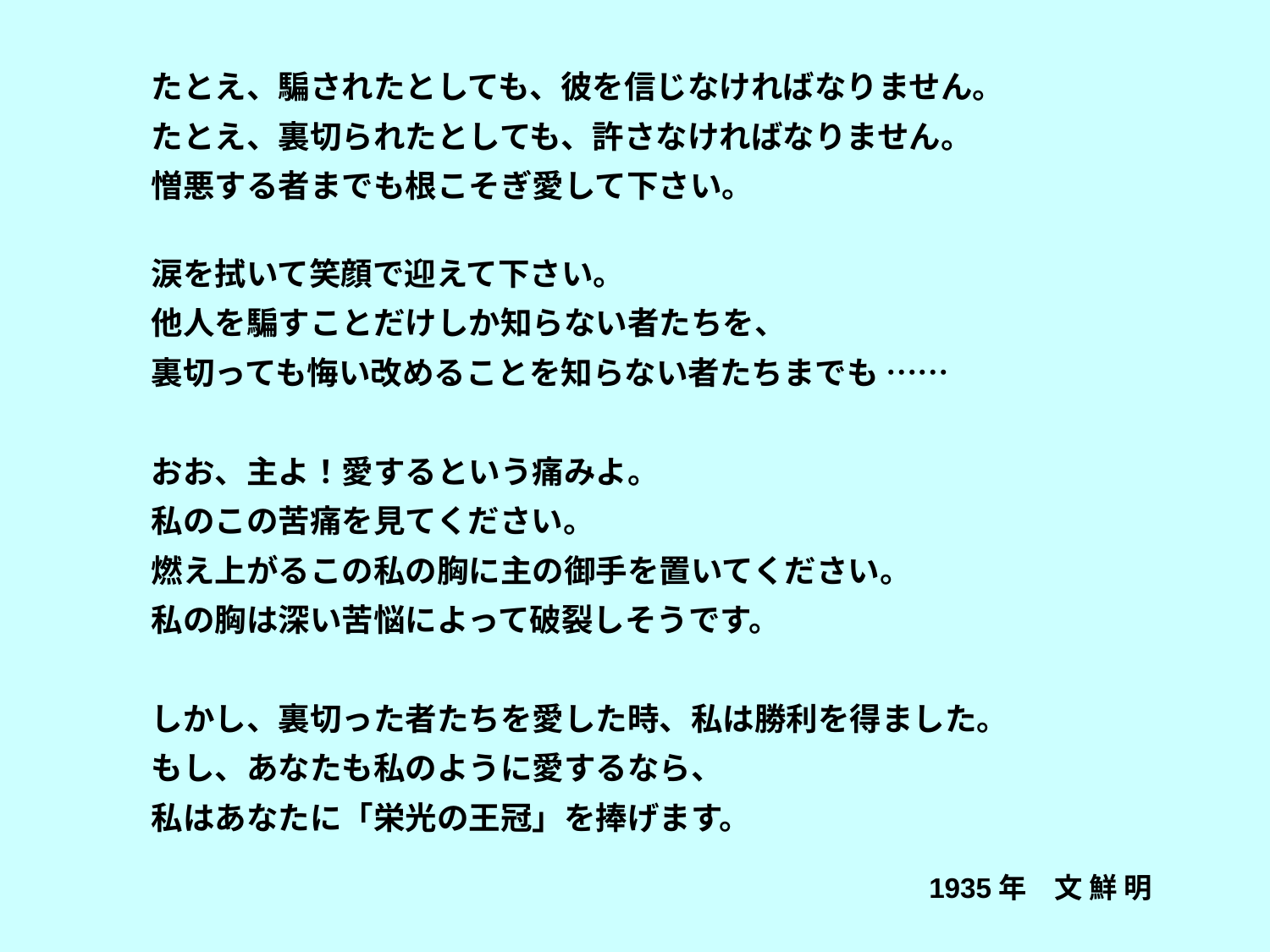

たとえ、騙されたとしても、彼を信じなければなりません。
たとえ、裏切られたとしても、許さなければなりません。
憎悪する者までも根こそぎ愛して下さい。
涙を拭いて笑顔で迎えて下さい。
他人を騙すことだけしか知らない者たちを、
裏切っても悔い改めることを知らない者たちまでも ……

おお、主よ！愛するという痛みよ。
私のこの苦痛を見てください。
燃え上がるこの私の胸に主の御手を置いてください。
私の胸は深い苦悩によって破裂しそうです。
しかし、裏切った者たちを愛した時、私は勝利を得ました。
もし、あなたも私のように愛するなら、
私はあなたに「栄光の王冠」を捧げます。
1935年　文 鮮 明